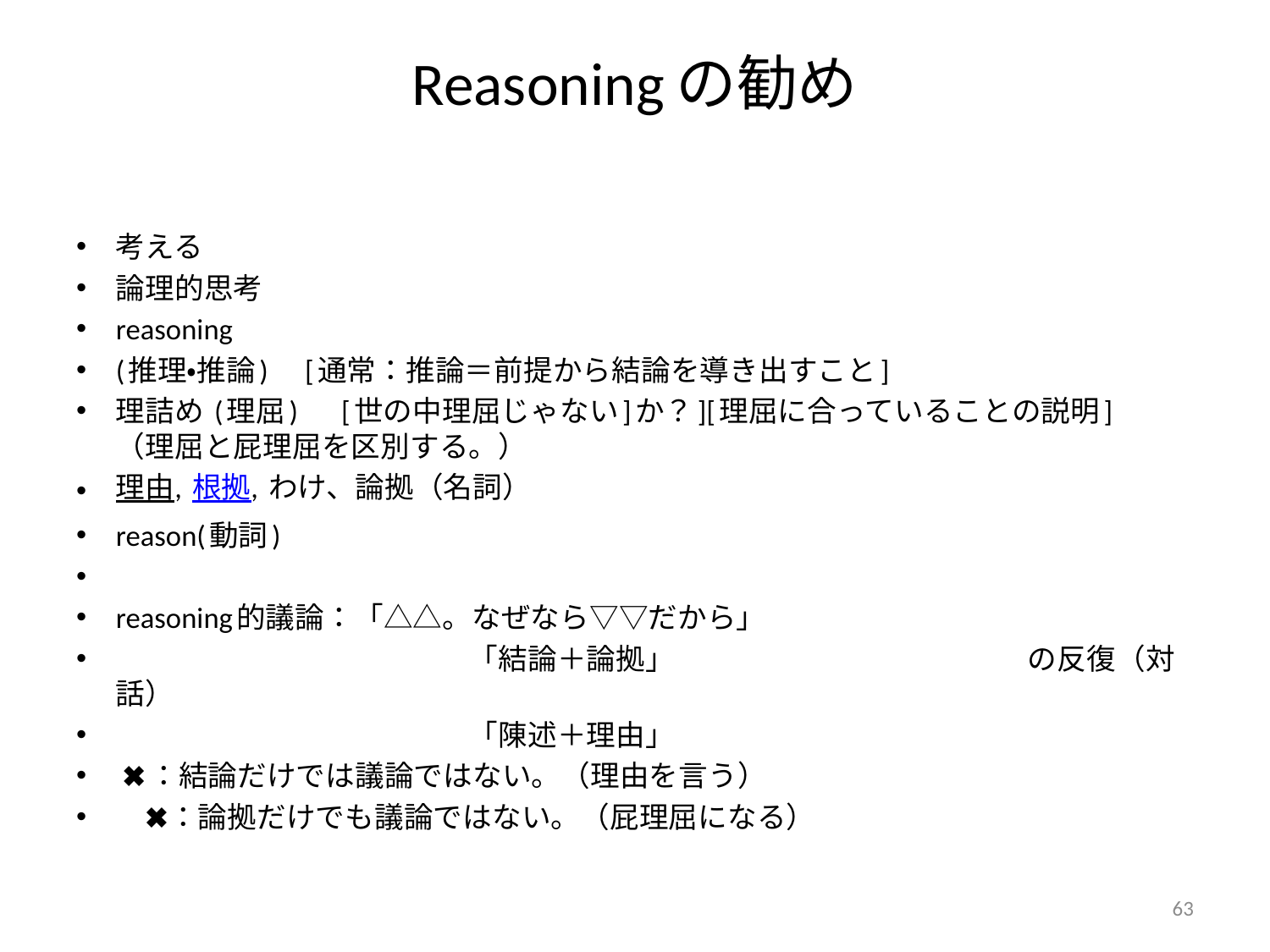

# Reasoningの勧め
考える
論理的思考
reasoning
(推理・推論)　[通常：推論＝前提から結論を導き出すこと]
理詰め (理屈) 　[世の中理屈じゃない]か？][理屈に合っていることの説明]　（理屈と屁理屈を区別する。）
理由, 根拠, わけ、論拠（名詞）
reason(動詞)

reasoning的議論：「△△。なぜなら▽▽だから」
　　　　　　　　　　　　「結論＋論拠」　　　　　　　　　　　　の反復（対話）
　　　　　　　　　　　　「陳述＋理由」
 ✖️：結論だけでは議論ではない。（理由を言う）
　✖️：論拠だけでも議論ではない。（屁理屈になる）

63